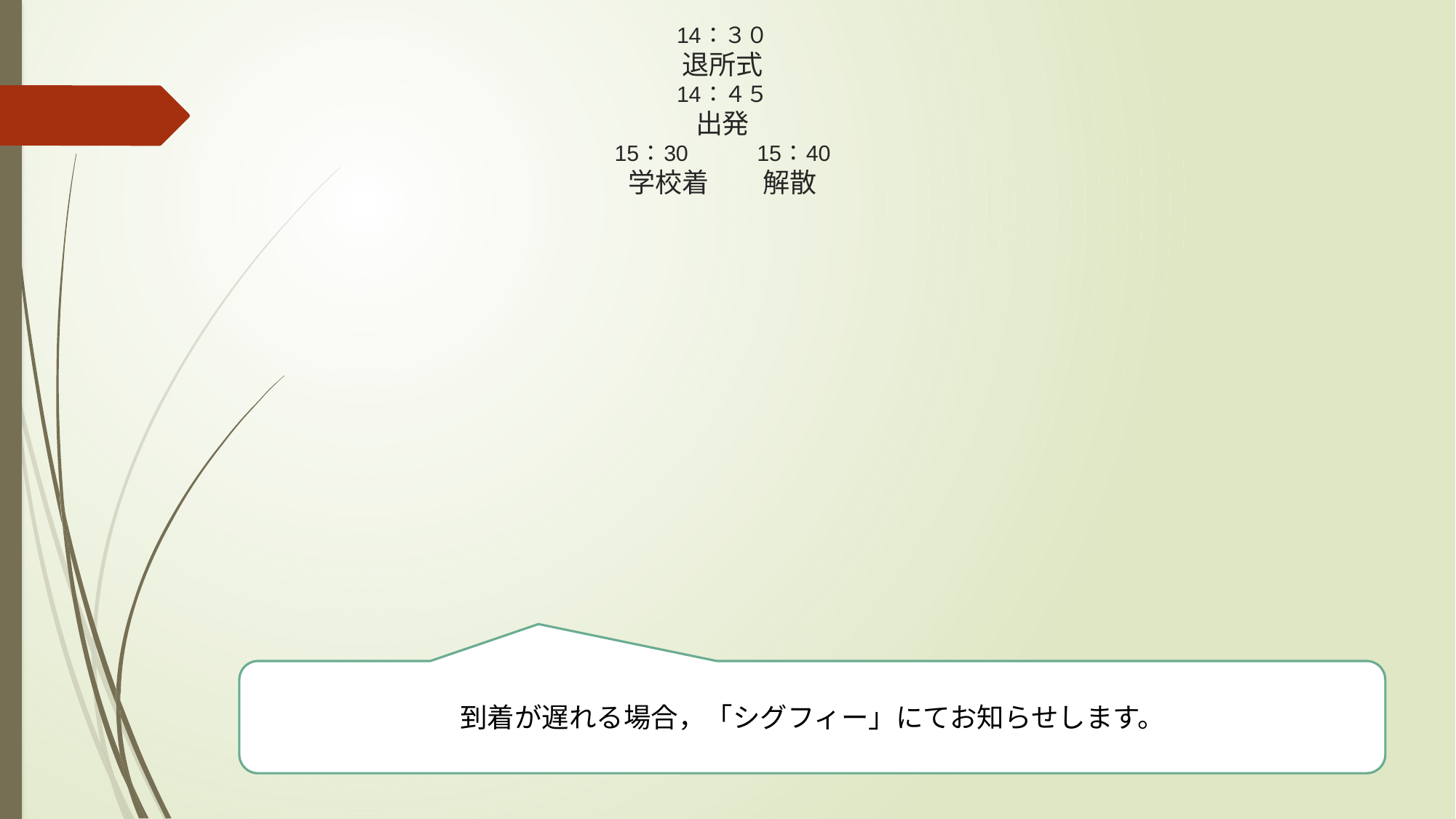

# 14：３０ 退所式 14：４５ 出発 15：30　　　15：40 学校着　　解散
到着が遅れる場合，「シグフィー」にてお知らせします。